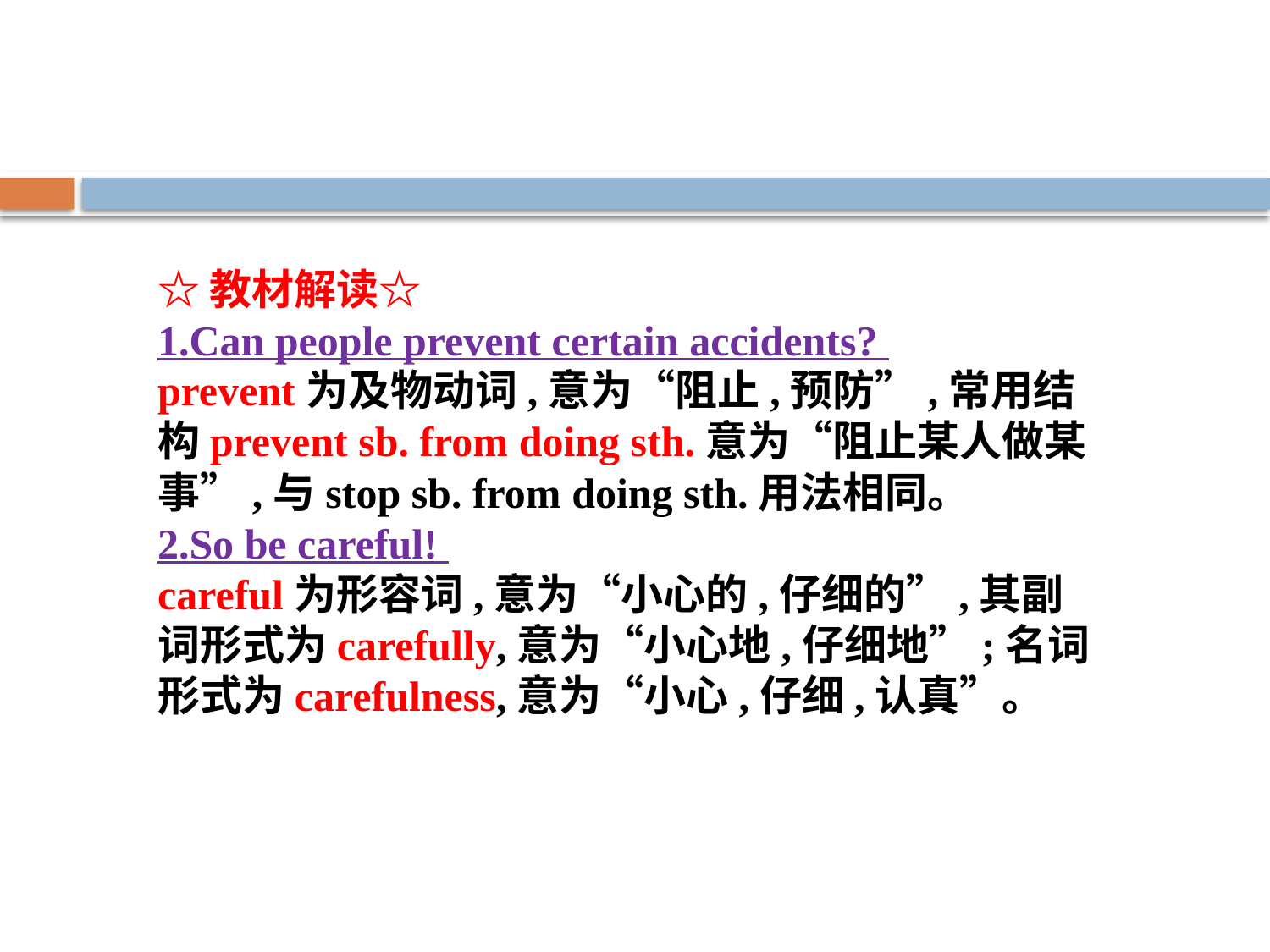

☆教材解读☆
1.Can people prevent certain accidents?
prevent为及物动词,意为“阻止,预防”,常用结构prevent sb. from doing sth.意为“阻止某人做某事”,与stop sb. from doing sth.用法相同。
2.So be careful!
careful为形容词,意为“小心的,仔细的”,其副词形式为carefully,意为“小心地,仔细地”;名词形式为carefulness,意为“小心,仔细,认真”。